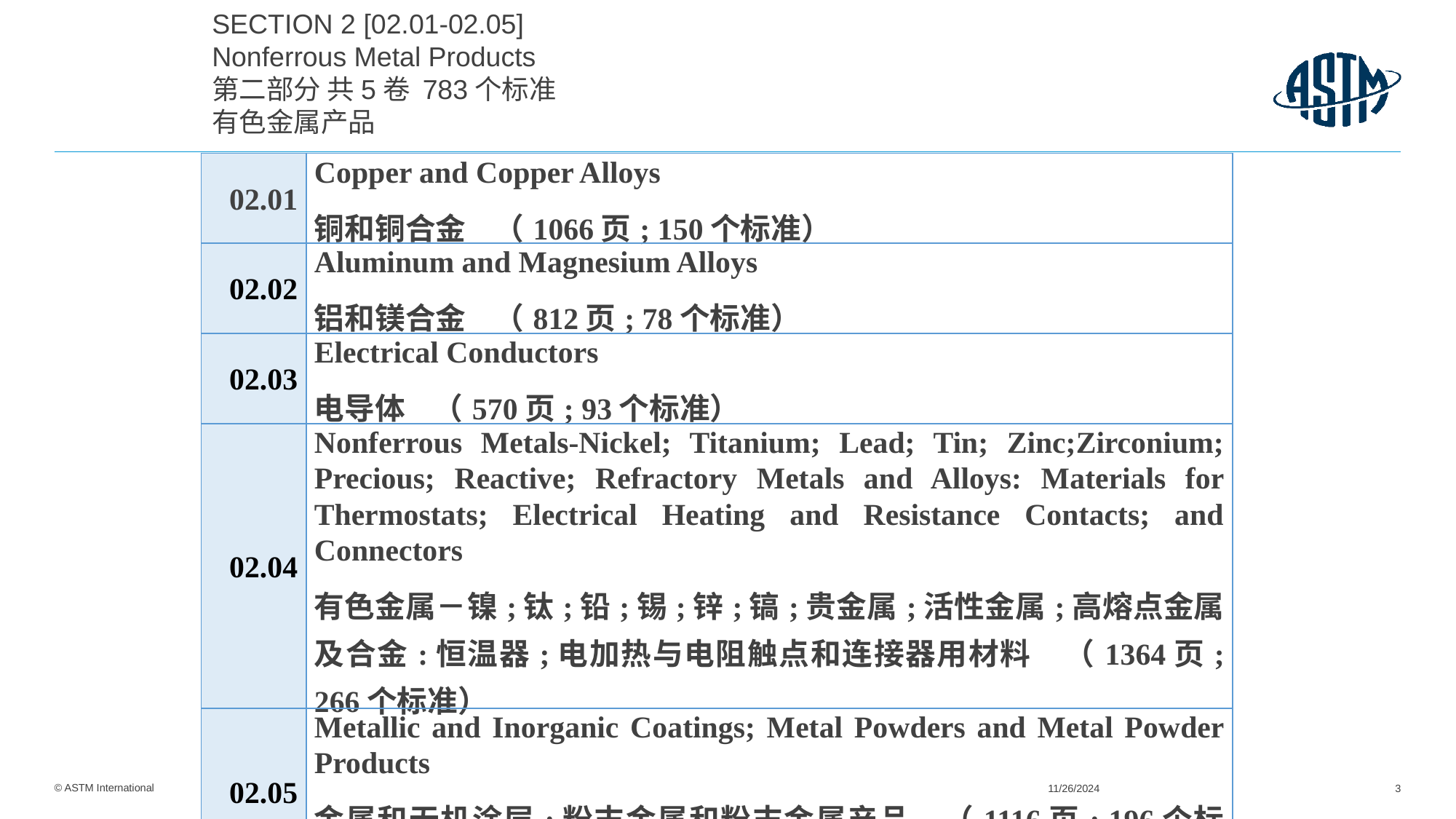

SECTION 2 [02.01-02.05]                        Nonferrous Metal Products
第二部分 共5卷 783个标准
有色金属产品
| 02.01 | Copper and Copper Alloys 铜和铜合金 （1066页; 150个标准） |
| --- | --- |
| 02.02 | Aluminum and Magnesium Alloys 铝和镁合金 （812页; 78个标准） |
| 02.03 | Electrical Conductors 电导体 （570页; 93个标准） |
| 02.04 | Nonferrous Metals-Nickel; Titanium; Lead; Tin; Zinc;Zirconium; Precious; Reactive; Refractory Metals and Alloys: Materials for Thermostats; Electrical Heating and Resistance Contacts; and Connectors 有色金属－镍;钛;铅;锡;锌;镐;贵金属;活性金属;高熔点金属及合金:恒温器;电加热与电阻触点和连接器用材料 （1364页; 266个标准） |
| 02.05 | Metallic and Inorganic Coatings; Metal Powders and Metal Powder Products 金属和无机涂层;粉末金属和粉末金属产品 （1116页; 196个标准） |
11/26/2024
3